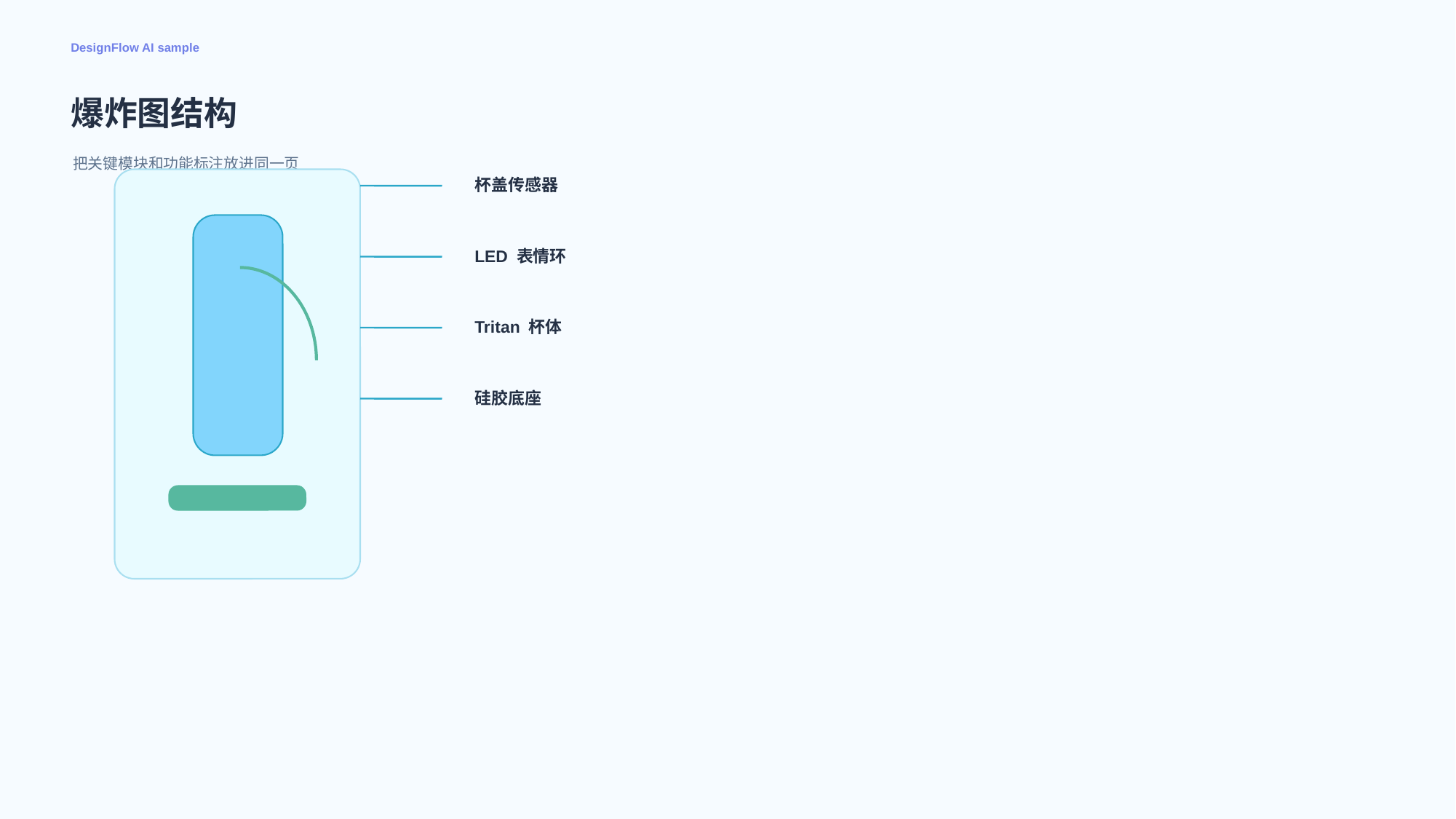

DesignFlow AI sample
爆炸图结构
把关键模块和功能标注放进同一页

杯盖传感器

LED 表情环

Tritan 杯体

硅胶底座